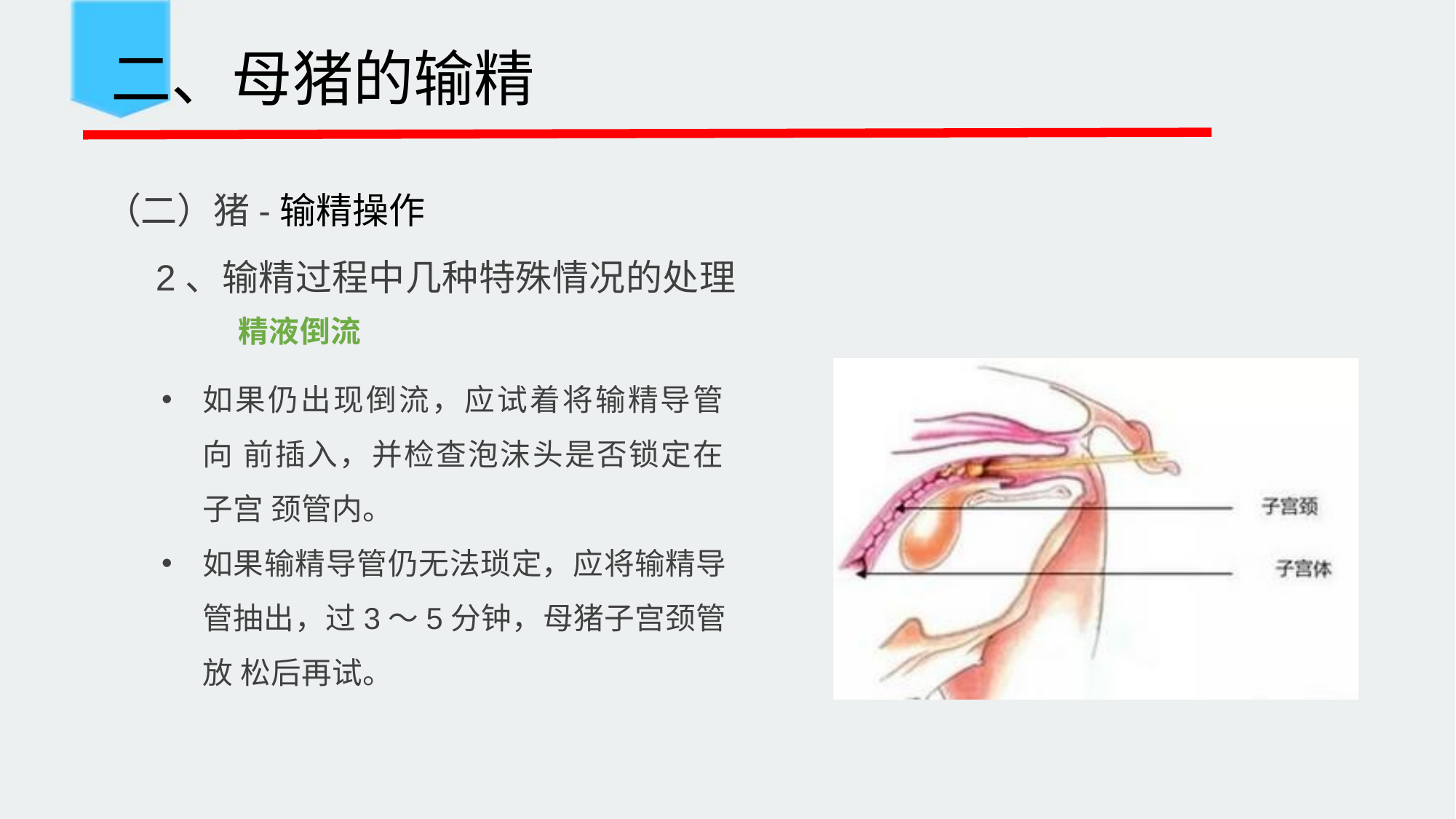

二、母猪的输精
  （二）猪-输精操作
       2、输精过程中几种特殊情况的处理

精液倒流

如果仍出现倒流，应试着将输精导管向 前插入，并检查泡沫头是否锁定在子宫 颈管内。
如果输精导管仍无法琐定，应将输精导 管抽出，过3～5分钟，母猪子宫颈管放 松后再试。